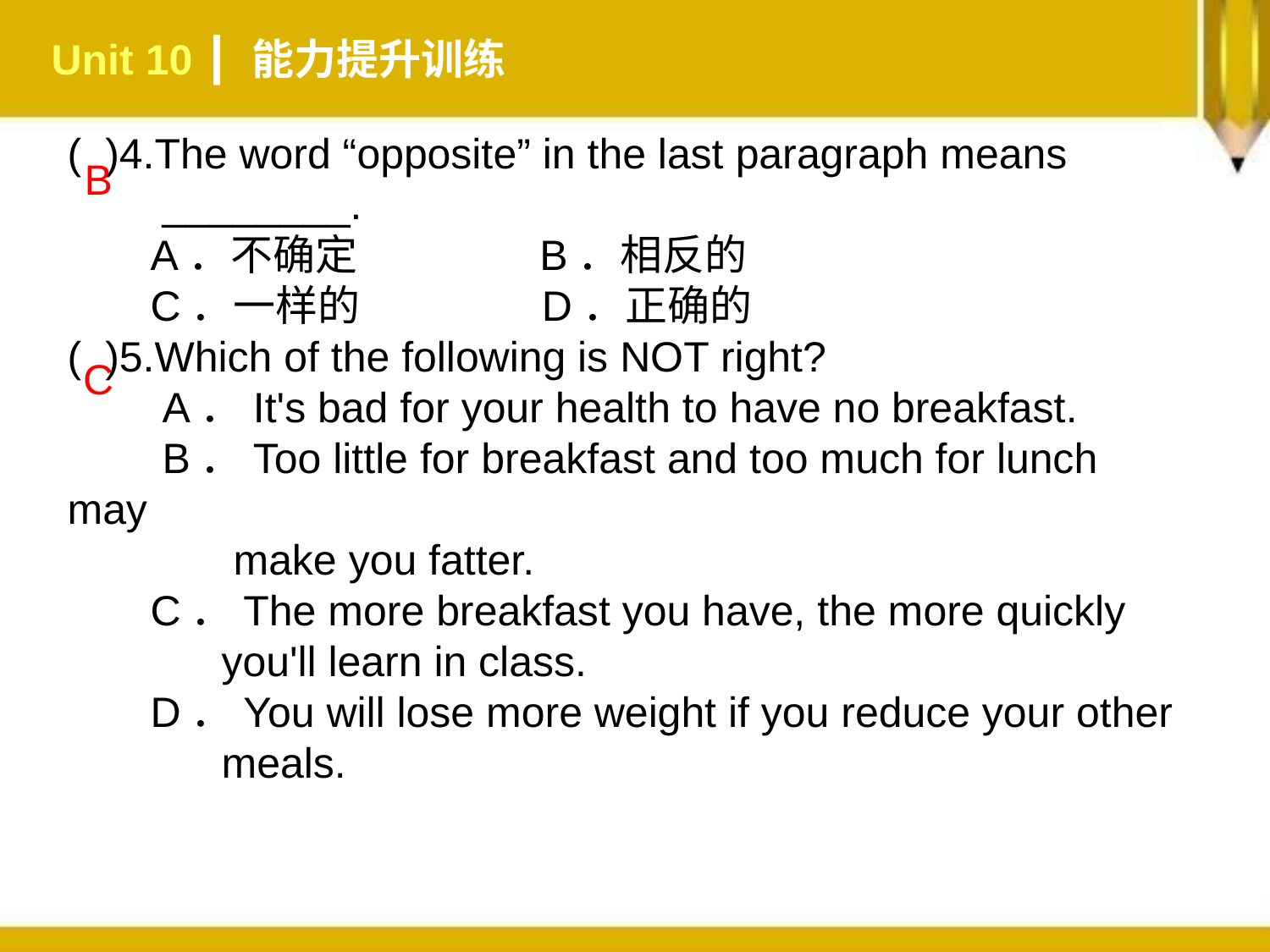

Unit 10 ┃ 能力提升训练
(  )4.The word “opposite” in the last paragraph means
        ________.
       A．不确定                  B．相反的
       C．一样的                  D．正确的
(  )5.Which of the following is NOT right?
        A．It's bad for your health to have no breakfast.
        B．Too little for breakfast and too much for lunch may
              make you fatter.
       C．The more breakfast you have, the more quickly
             you'll learn in class.
       D．You will lose more weight if you reduce your other
             meals.
B

C